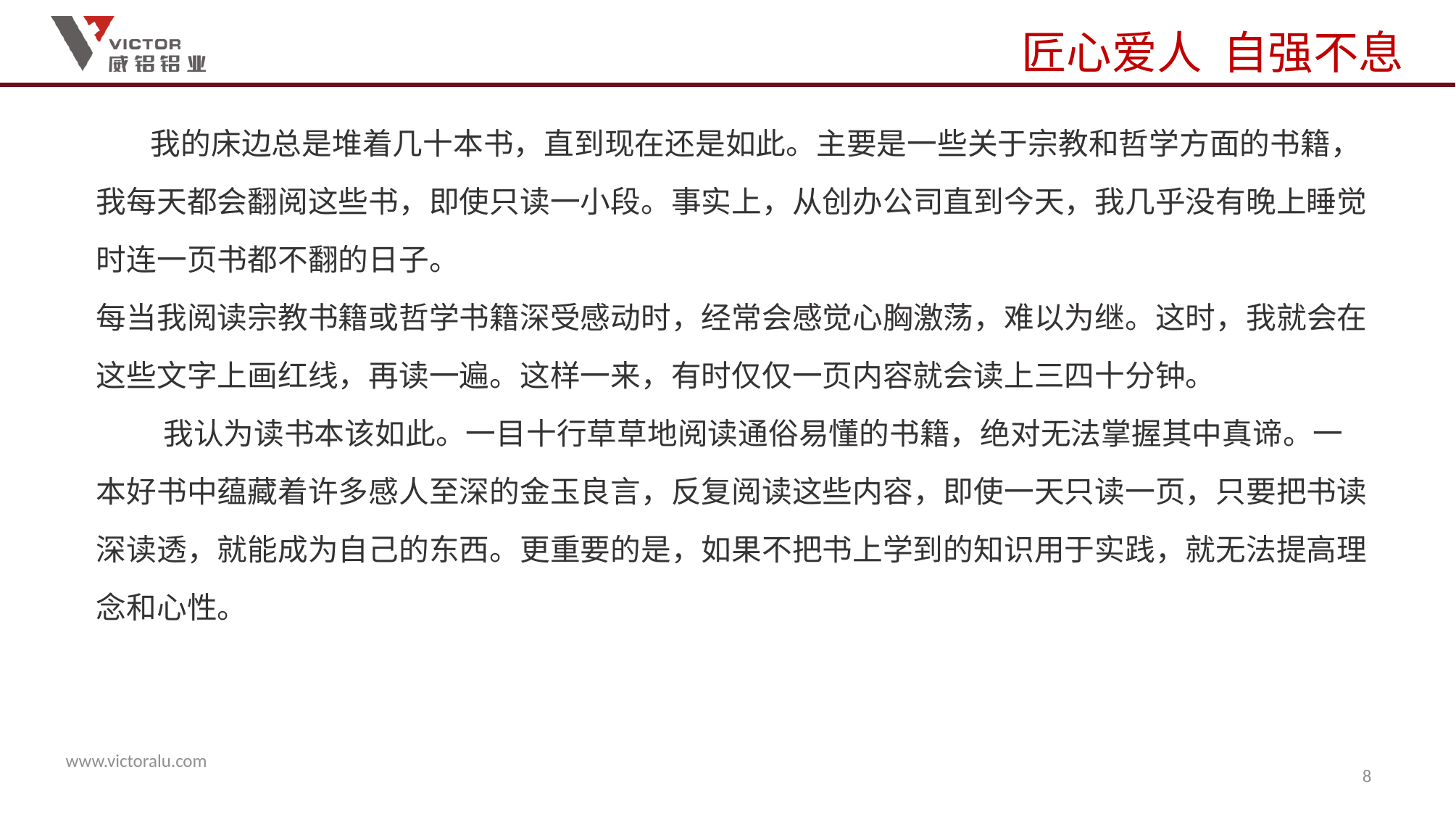

我的床边总是堆着几十本书，直到现在还是如此。主要是一些关于宗教和哲学方面的书籍，我每天都会翻阅这些书，即使只读一小段。事实上，从创办公司直到今天，我几乎没有晚上睡觉时连一页书都不翻的日子。
每当我阅读宗教书籍或哲学书籍深受感动时，经常会感觉心胸激荡，难以为继。这时，我就会在这些文字上画红线，再读一遍。这样一来，有时仅仅一页内容就会读上三四十分钟。
          我认为读书本该如此。一目十行草草地阅读通俗易懂的书籍，绝对无法掌握其中真谛。一本好书中蕴藏着许多感人至深的金玉良言，反复阅读这些内容，即使一天只读一页，只要把书读深读透，就能成为自己的东西。更重要的是，如果不把书上学到的知识用于实践，就无法提高理念和心性。
8